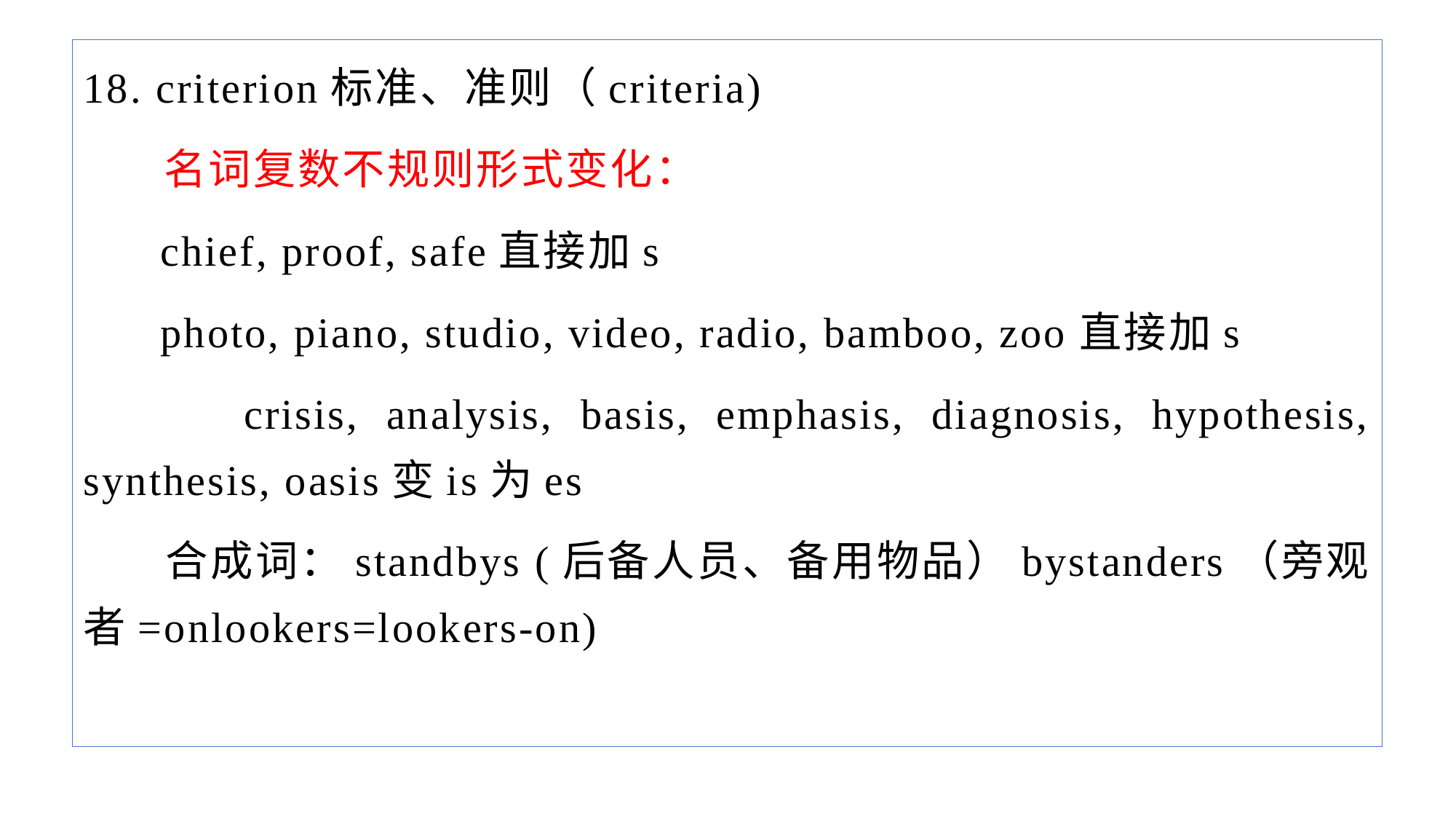

18. criterion标准、准则（criteria)
      名词复数不规则形式变化：
      chief, proof, safe直接加s
      photo, piano, studio, video, radio, bamboo, zoo直接加s
      crisis, analysis, basis, emphasis, diagnosis, hypothesis, synthesis, oasis变is为es
      合成词：standbys (后备人员、备用物品）bystanders（旁观者=onlookers=lookers-on)